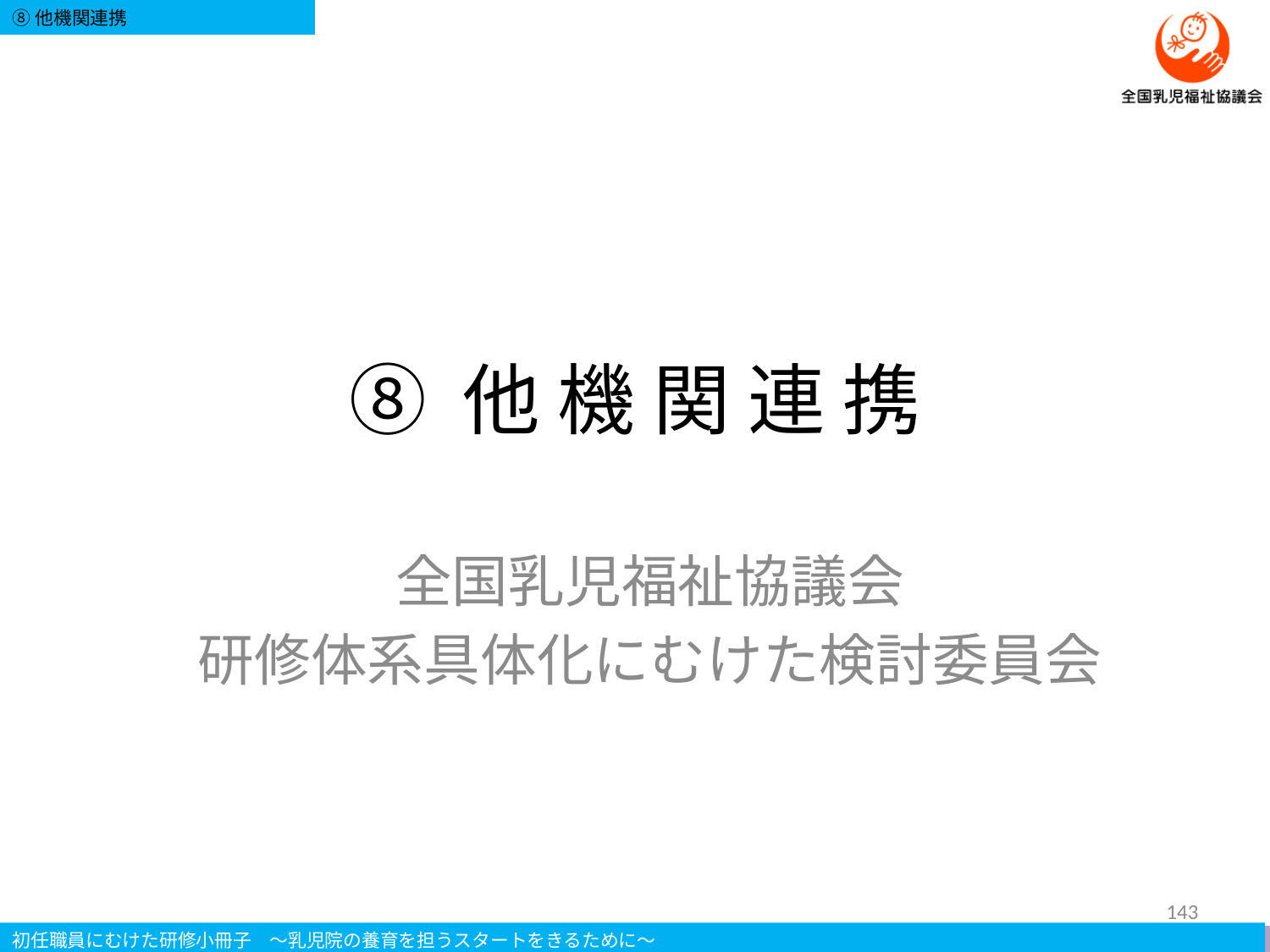

# ⑧ 他 機 関 連 携
全国乳児福祉協議会
研修体系具体化にむけた検討委員会
143